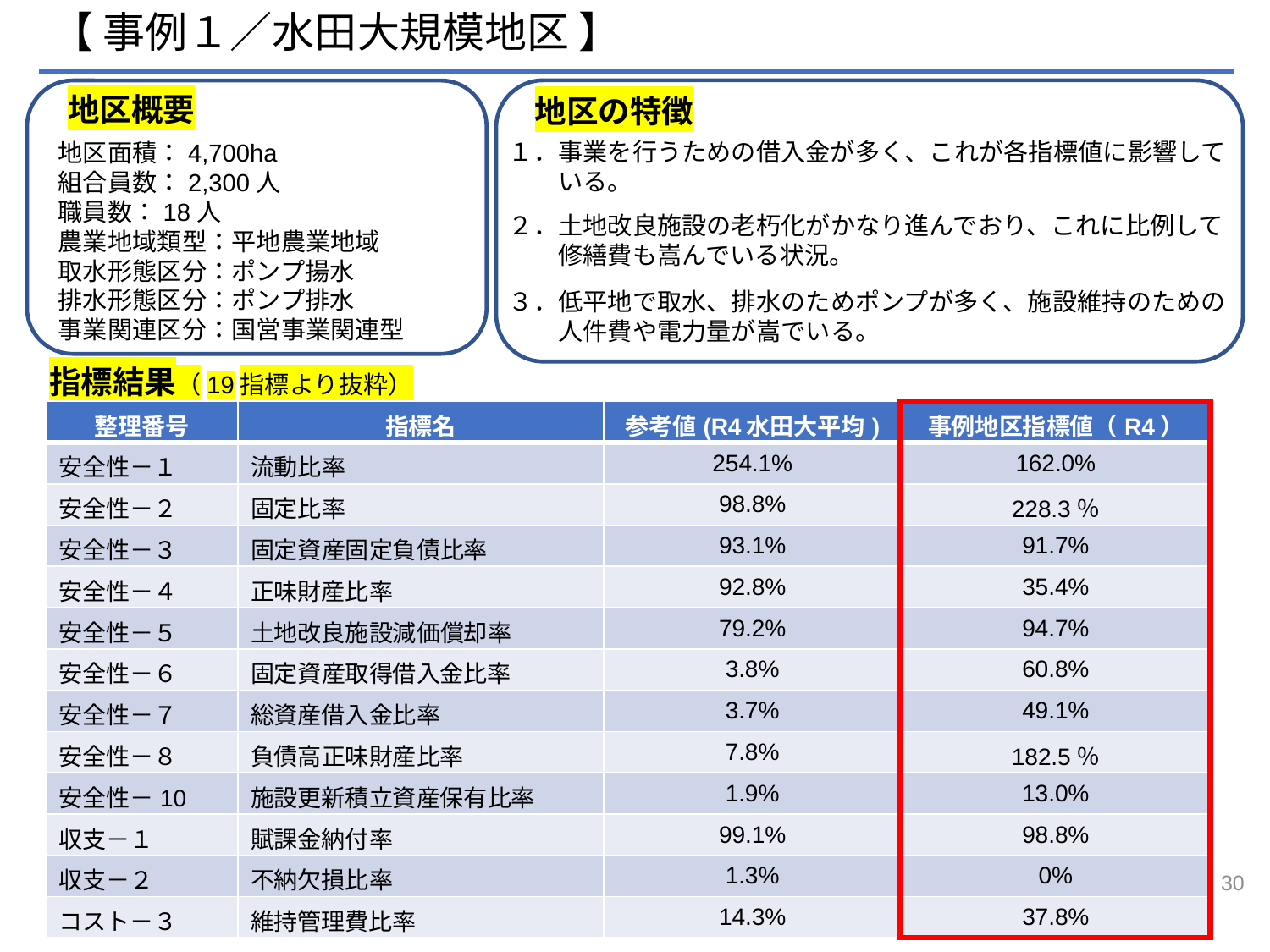

【 事例１／水田大規模地区 】

地区の特徴
１．事業を行うための借入金が多く、これが各指標値に影響して
　　いる。

２．土地改良施設の老朽化がかなり進んでおり、これに比例して
　　修繕費も嵩んでいる状況。

３．低平地で取水、排水のためポンプが多く、施設維持のための
　　人件費や電力量が嵩でいる。

地区概要
地区面積：4,700ha
組合員数：2,300人
職員数：18人
農業地域類型：平地農業地域
取水形態区分：ポンプ揚水
排水形態区分：ポンプ排水
事業関連区分：国営事業関連型
指標結果（19指標より抜粋）
| 整理番号 | 指標名 | 参考値(R4水田大平均) | 事例地区指標値（R4） |
| --- | --- | --- | --- |
| 安全性－１ | 流動比率 | 254.1% | 162.0% |
| 安全性－２ | 固定比率 | 98.8% | 228.3％ |
| 安全性－３ | 固定資産固定負債比率 | 93.1% | 91.7% |
| 安全性－４ | 正味財産比率 | 92.8% | 35.4% |
| 安全性－５ | 土地改良施設減価償却率 | 79.2% | 94.7% |
| 安全性－６ | 固定資産取得借入金比率 | 3.8% | 60.8% |
| 安全性－７ | 総資産借入金比率 | 3.7% | 49.1% |
| 安全性－８ | 負債高正味財産比率 | 7.8% | 182.5％ |
| 安全性－10 | 施設更新積立資産保有比率 | 1.9% | 13.0% |
| 収支－１ | 賦課金納付率 | 99.1% | 98.8% |
| 収支－２ | 不納欠損比率 | 1.3% | 0% |
| コスト－３ | 維持管理費比率 | 14.3% | 37.8% |

30